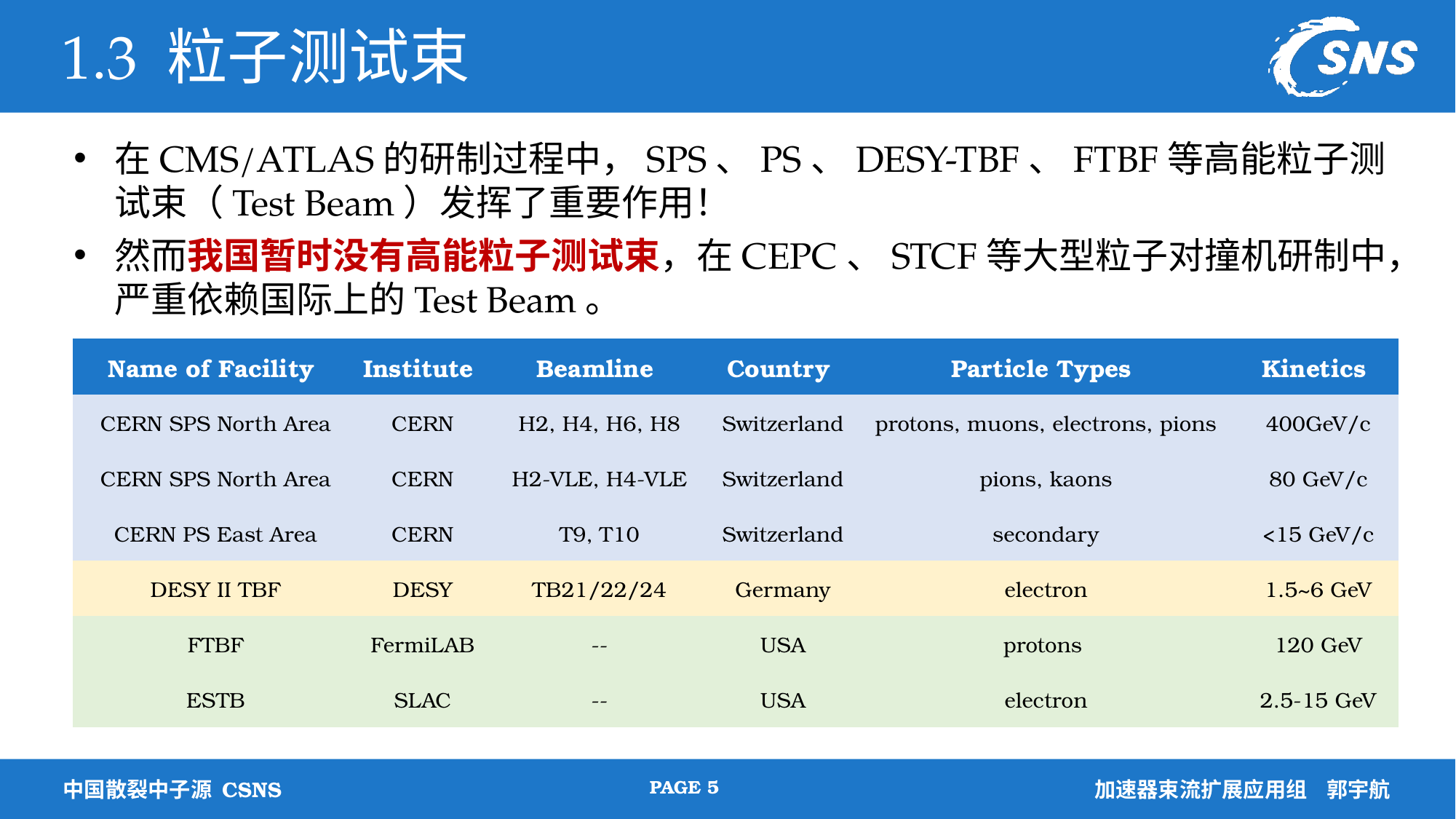

# 1.3 粒子测试束
在CMS/ATLAS的研制过程中，SPS、PS、DESY-TBF、FTBF等高能粒子测试束（Test Beam）发挥了重要作用！
然而我国暂时没有高能粒子测试束，在CEPC、STCF等大型粒子对撞机研制中，严重依赖国际上的Test Beam。
| Name of Facility | Institute | Beamline | Country | Particle Types | Kinetics |
| --- | --- | --- | --- | --- | --- |
| CERN SPS North Area | CERN | H2, H4, H6, H8 | Switzerland | protons, muons, electrons, pions | 400GeV/c |
| CERN SPS North Area | CERN | H2-VLE, H4-VLE | Switzerland | pions, kaons | 80 GeV/c |
| CERN PS East Area | CERN | T9, T10 | Switzerland | secondary | <15 GeV/c |
| DESY II TBF | DESY | TB21/22/24 | Germany | electron | 1.5~6 GeV |
| FTBF | FermiLAB | -- | USA | protons | 120 GeV |
| ESTB | SLAC | -- | USA | electron | 2.5-15 GeV |
PAGE 5